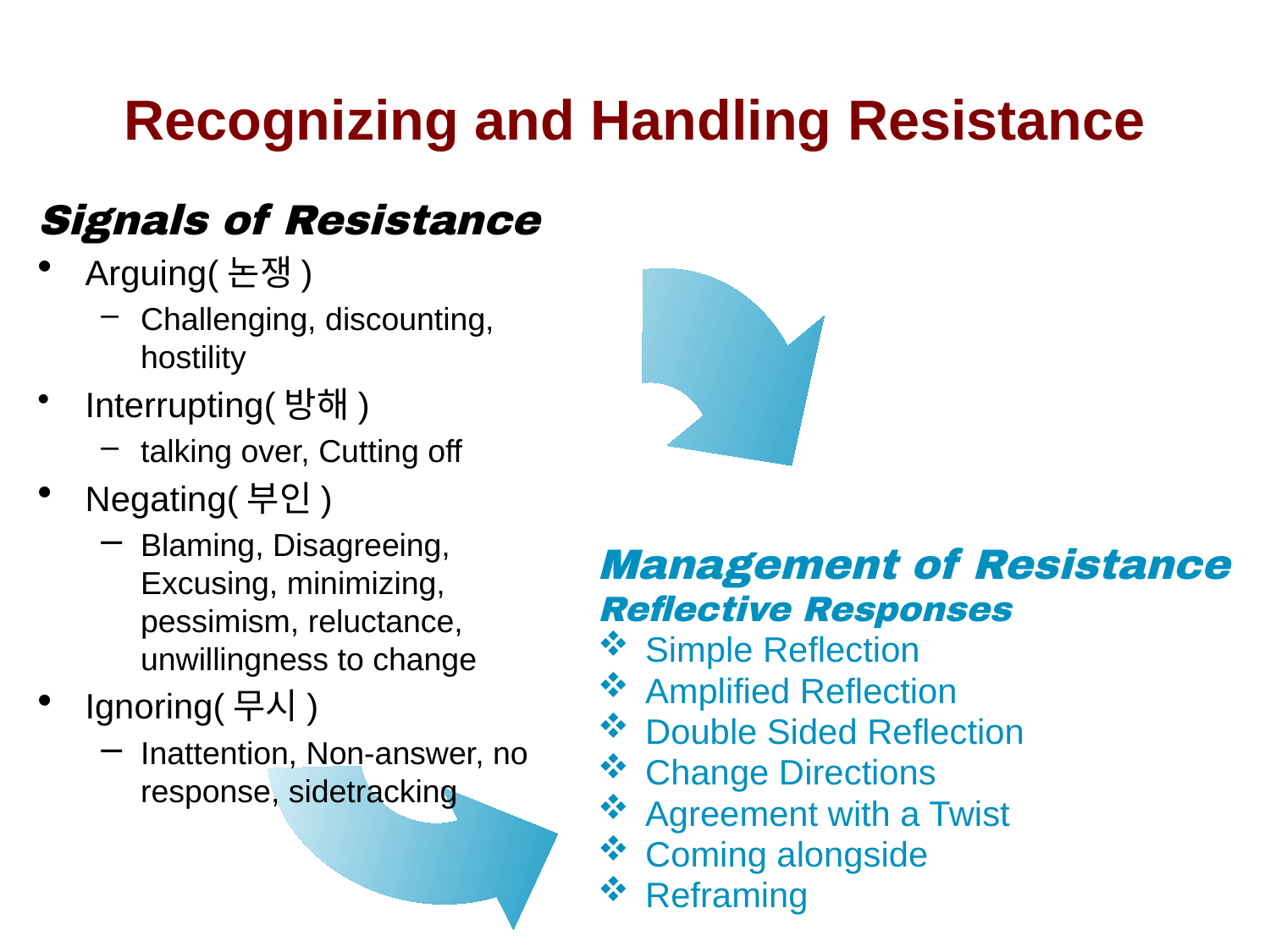

# Recognizing and Handling Resistance
Signals of Resistance
Arguing(논쟁)
Challenging, discounting, hostility
Interrupting(방해)
talking over, Cutting off
Negating(부인)
Blaming, Disagreeing, Excusing, minimizing, pessimism, reluctance, unwillingness to change
Ignoring(무시)
Inattention, Non-answer, no response, sidetracking

Management of Resistance
Reflective Responses
Simple Reflection
Amplified Reflection
Double Sided Reflection
Change Directions
Agreement with a Twist
Coming alongside
Reframing